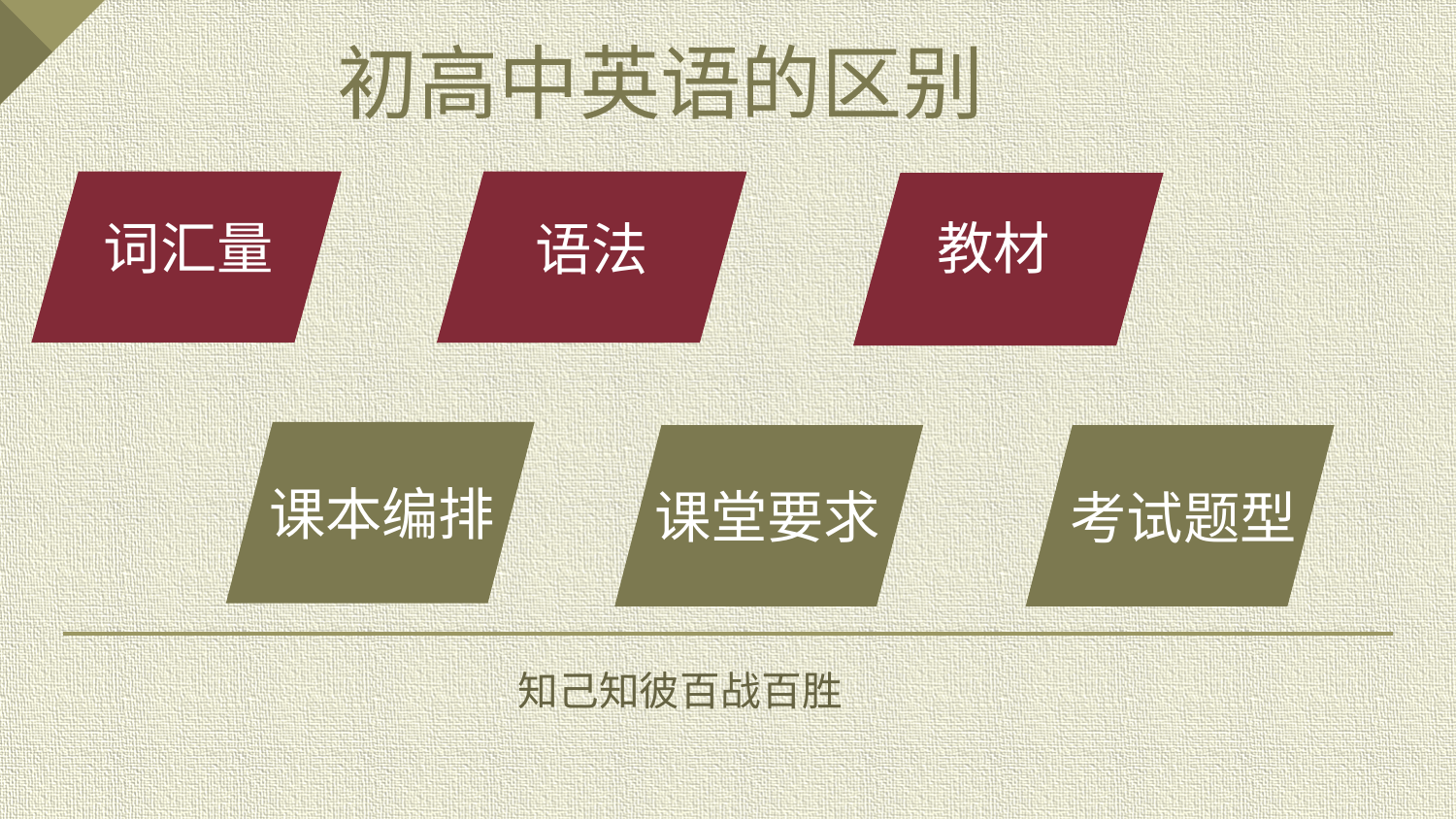

初高中英语的区别

词汇量

语法

教材

课本编排
课堂要求
考试题型
知己知彼百战百胜